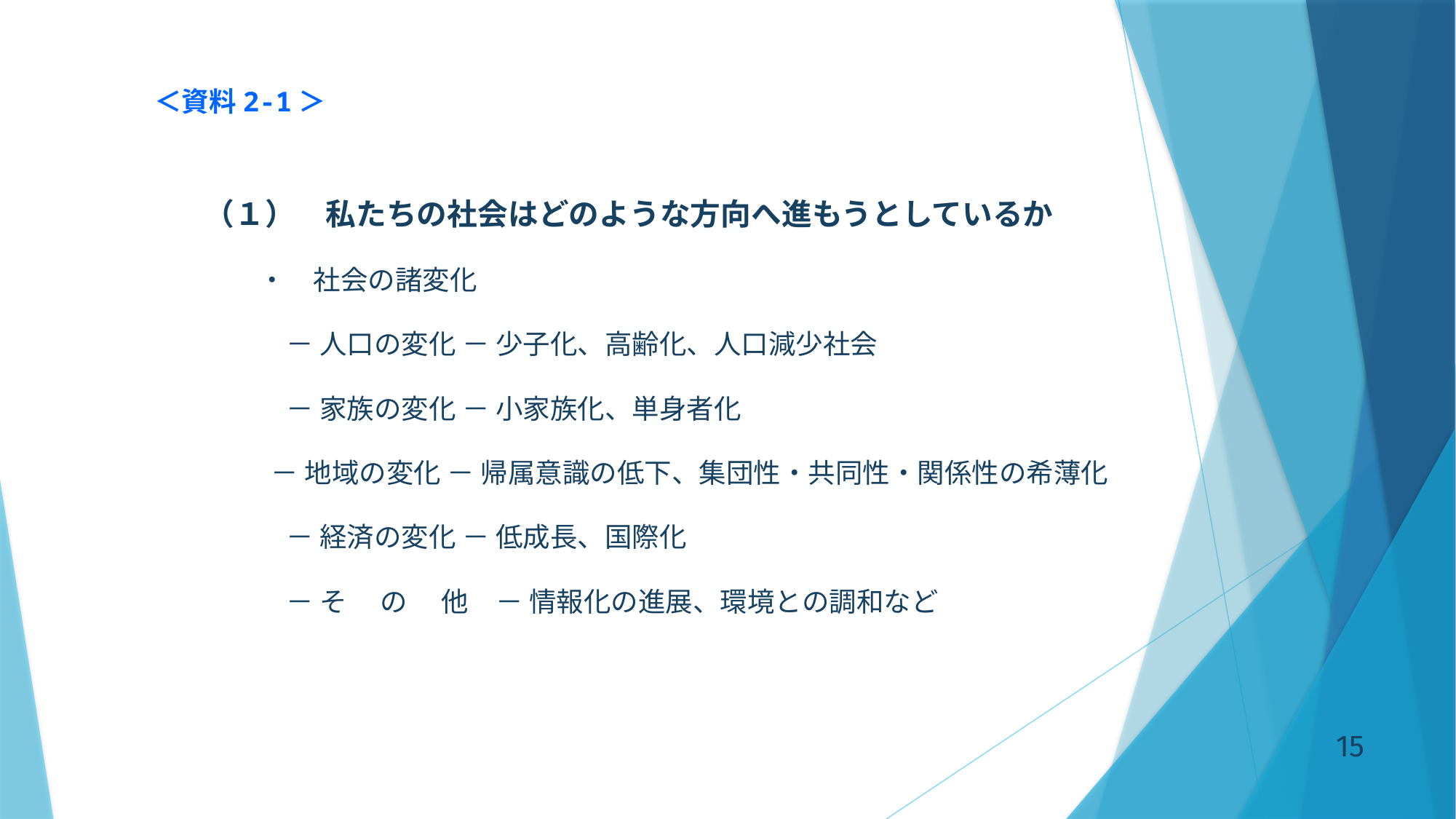

＜資料2-1＞
（１）　私たちの社会はどのような方向へ進もうとしているか
　　・　社会の諸変化
　　　－ 人口の変化 － 少子化、高齢化、人口減少社会
　　　－ 家族の変化 － 小家族化、単身者化
　　  － 地域の変化 － 帰属意識の低下、集団性・共同性・関係性の希薄化
　　　－ 経済の変化 － 低成長、国際化
　　　－ そ　 の　 他　－ 情報化の進展、環境との調和など
15